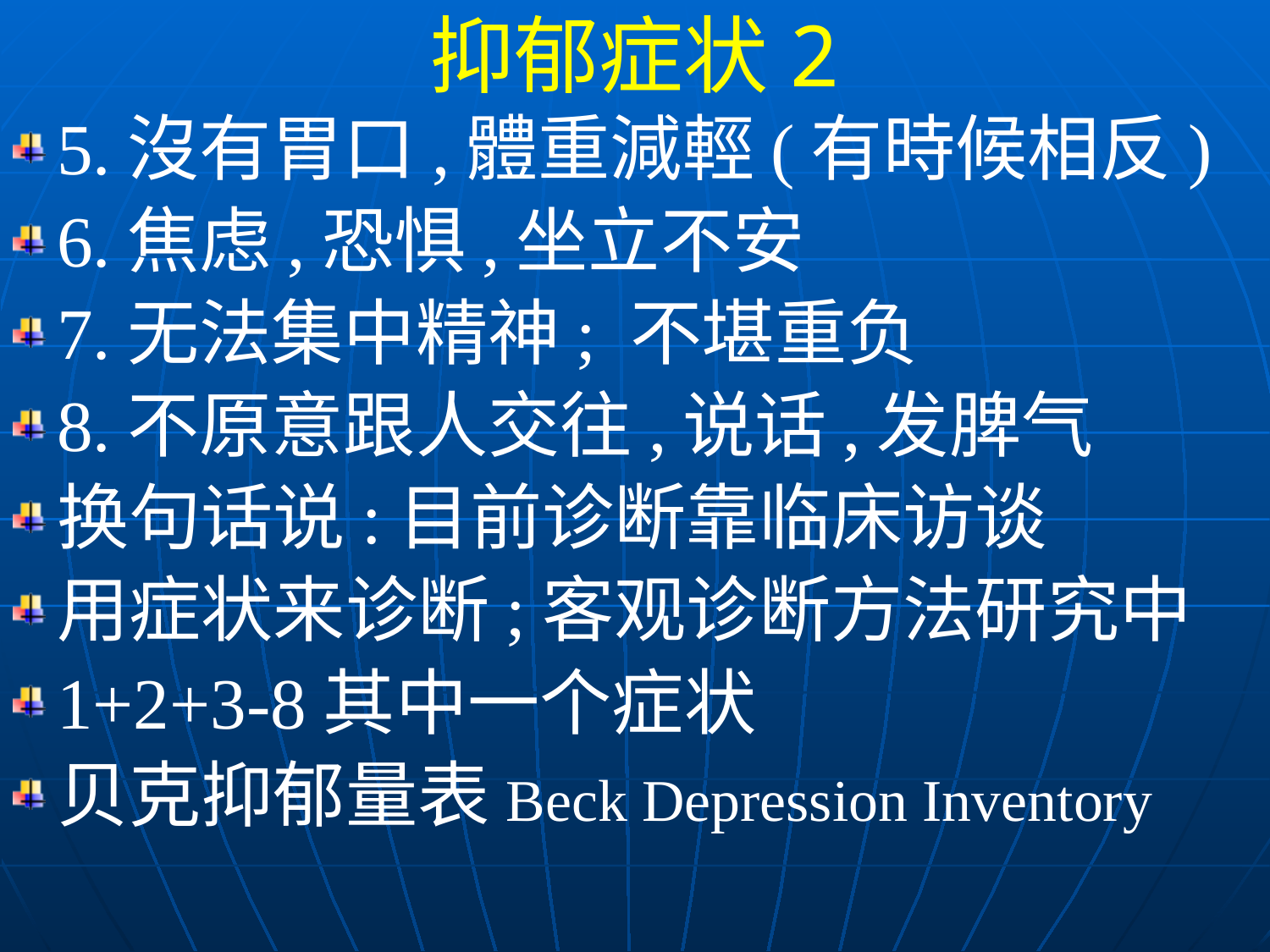

抑郁症状2
5.沒有胃口,體重減輕(有時候相反)
6.焦虑,恐惧,坐立不安
7.无法集中精神; 不堪重负
8.不原意跟人交往,说话,发脾气
换句话说:目前诊断靠临床访谈
用症状来诊断;客观诊断方法研究中
1+2+3-8其中一个症状
贝克抑郁量表Beck Depression Inventory